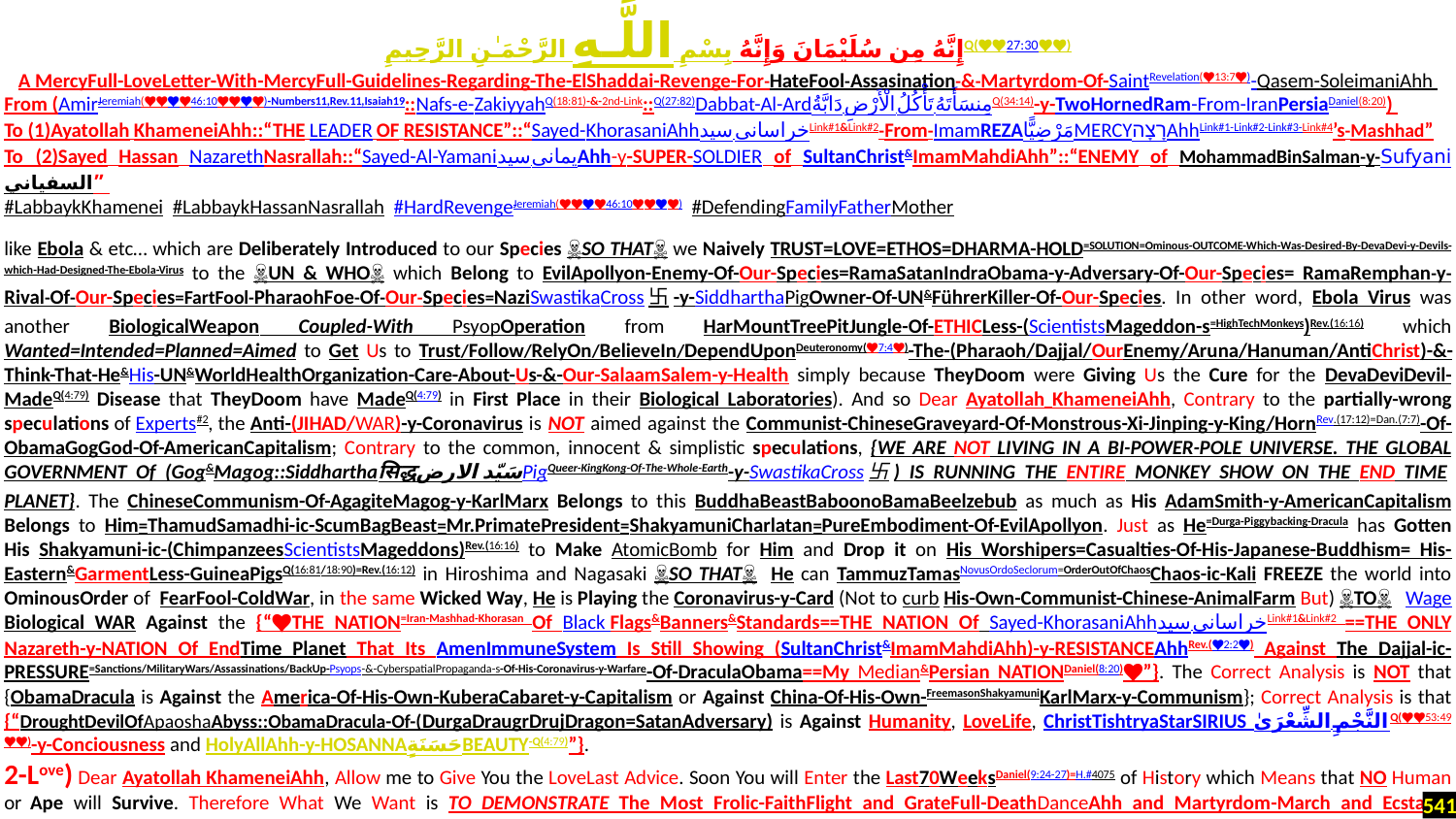

إِنَّهُ مِن سُلَيْمَانَ وَإِنَّهُ بِسْمِ اللَّـهِ الرَّحْمَـٰنِ الرَّحِيمِQ(♥♥27:30♥♥)
A MercyFull-LoveLetter-With-MercyFull-Guidelines-Regarding-The-ElShaddai-Revenge-For-HateFool-Assasination-&-Martyrdom-Of-SaintRevelation(♥13:7♥)-Qasem-SoleimaniAhh
From (AmirJeremiah(♥♥♥♥46:10♥♥♥♥)-Numbers11,Rev.11,Isaiah19::Nafs-e-ZakiyyahQ(18:81)-&-2nd-Link::Q(27:82)Dabbat-Al-Ardدَابَّةُ الْأَرْضِ تَأْكُلُ مِنسَأَتَهُQ(34:14)-y-TwoHornedRam-From-IranPersiaDaniel(8:20))
To (1)Ayatollah KhameneiAhh::“THE LEADER OF RESISTANCE”::“Sayed-KhorasaniAhhسید خراسانیLink#1&Link#2-From-ImamREZAمَرْضِيًّاMERCYרָצָהAhhLink#1-Link#2-Link#3-Link#4’s-Mashhad”
To (2)Sayed Hassan NazarethNasrallah::“Sayed-Al-Yamaniسید یمانیAhh-y-SUPER-SOLDIER of SultanChrist&ImamMahdiAhh”::“ENEMY of MohammadBinSalman-y-Sufyaniالسفياني”
#LabbaykKhamenei  #LabbaykHassanNasrallah  #HardRevengeJeremiah(♥♥♥♥46:10♥♥♥♥)  #DefendingFamilyFatherMother

like Ebola & etc… which are Deliberately Introduced to our Species ☠SO THAT☠ we Naively TRUST=LOVE=ETHOS=DHARMA-HOLD=SOLUTION=Ominous-OUTCOME-Which-Was-Desired-By-DevaDevi-y-Devils-which-Had-Designed-The-Ebola-Virus to the ☠UN & WHO☠ which Belong to EvilApollyon-Enemy-Of-Our-Species=RamaSatanIndraObama-y-Adversary-Of-Our-Species= RamaRemphan-y-Rival-Of-Our-Species=FartFool-PharaohFoe-Of-Our-Species=NaziSwastikaCross卐-y-SiddharthaPigOwner-Of-UN&FührerKiller-Of-Our-Species. In other word, Ebola Virus was another BiologicalWeapon Coupled-With PsyopOperation from HarMountTreePitJungle-Of-ETHICLess-(ScientistsMageddon-s=HighTechMonkeys)Rev.(16:16) which Wanted=Intended=Planned=Aimed to Get Us to Trust/Follow/RelyOn/BelieveIn/DependUponDeuteronomy(♥7:4♥)-The-(Pharaoh/Dajjal/OurEnemy/Aruna/Hanuman/AntiChrist)-&-Think-That-He&His-UN&WorldHealthOrganization-Care-About-Us-&-Our-SalaamSalem-y-Health simply because TheyDoom were Giving Us the Cure for the DevaDeviDevil- MadeQ(4:79) Disease that TheyDoom have MadeQ(4:79) in First Place in their Biological Laboratories). And so Dear Ayatollah KhameneiAhh, Contrary to the partially-wrong speculations of Experts#2, the Anti-(JIHAD/WAR)-y-Coronavirus is NOT aimed against the Communist-ChineseGraveyard-Of-Monstrous-Xi-Jinping-y-King/HornRev.(17:12)=Dan.(7:7)-Of-ObamaGogGod-Of-AmericanCapitalism; Contrary to the common, innocent & simplistic speculations, {WE ARE NOT LIVING IN A BI-POWER-POLE UNIVERSE. THE GLOBAL GOVERNMENT Of (Gog&Magog::Siddharthaसिद्धسَيّد الارضPigQueer-KingKong-Of-The-Whole-Earth-y-SwastikaCross卐) IS RUNNING THE ENTIRE MONKEY SHOW ON THE END TIME PLANET}. The ChineseCommunism-Of-AgagiteMagog-y-KarlMarx Belongs to this BuddhaBeastBaboonoBamaBeelzebub as much as His AdamSmith-y-AmericanCapitalism Belongs to Him=ThamudSamadhi-ic-ScumBagBeast=Mr.PrimatePresident=ShakyamuniCharlatan=PureEmbodiment-Of-EvilApollyon. Just as He=Durga-Piggybacking-Dracula has Gotten His Shakyamuni-ic-(ChimpanzeesScientistsMageddons)Rev.(16:16) to Make AtomicBomb for Him and Drop it on His Worshipers=Casualties-Of-His-Japanese-Buddhism= His-Eastern&GarmentLess-GuineaPigsQ(16:81/18:90)=Rev.(16:12) in Hiroshima and Nagasaki ☠SO THAT☠  He can TammuzTamasNovusOrdoSeclorum=OrderOutOfChaosChaos-ic-Kali FREEZE the world into OminousOrder of  FearFool-ColdWar, in the same Wicked Way, He is Playing the Coronavirus-y-Card (Not to curb His-Own-Communist-Chinese-AnimalFarm But) ☠TO☠   Wage Biological WAR Against the {“♥THE NATION=Iran-Mashhad-Khorasan Of Black Flags&Banners&Standards==THE NATION Of Sayed-KhorasaniAhhسید خراسانیLink#1&Link#2 ==THE ONLY Nazareth-y-NATION Of EndTime Planet That Its AmenImmuneSystem Is Still Showing (SultanChrist&ImamMahdiAhh)-y-RESISTANCEAhhRev.(♥2:2♥) Against The Dajjal-ic-PRESSURE=Sanctions/MilitaryWars/Assassinations/BackUp-Psyops-&-CyberspatialPropaganda-s-Of-His-Coronavirus-y-Warfare-Of-DraculaObama==My Median&Persian NATIONDaniel(8:20)♥”}. The Correct Analysis is NOT that {ObamaDracula is Against the America-Of-His-Own-KuberaCabaret-y-Capitalism or Against China-Of-His-Own-FreemasonShakyamuniKarlMarx-y-Communism}; Correct Analysis is that {“DroughtDevilOfApaoshaAbyss::ObamaDracula-Of-(DurgaDraugrDrujDragon=SatanAdversary) is Against Humanity, LoveLife, ChristTishtryaStarSIRIUS النَّجْمِ الشِّعْرَىٰQ(♥♥53:49♥♥)-y-Conciousness and HolyAllAhh-y-HOSANNAحَسَنَةٍBEAUTY-Q(4:79)”}.
2-Love) Dear Ayatollah KhameneiAhh, Allow me to Give You the LoveLast Advice. Soon You will Enter the Last70WeeksDaniel(9:24-27)=H.#4075 of History which Means that NO Human or Ape will Survive. Therefore What We Want is TO DEMONSTRATE The Most Frolic-FaithFlight and GrateFull-DeathDanceAhh and Martyrdom-March and Ecstatic-EscapadeAhh and Sacrificial-SufiSwirlAhh and Basiji-BalletAhh in Front of SalaamScreen of WATCHING-(♥HOLYהאלاِلهAllahاللهאֱל֫וֹהַּ♥) While in Our
541